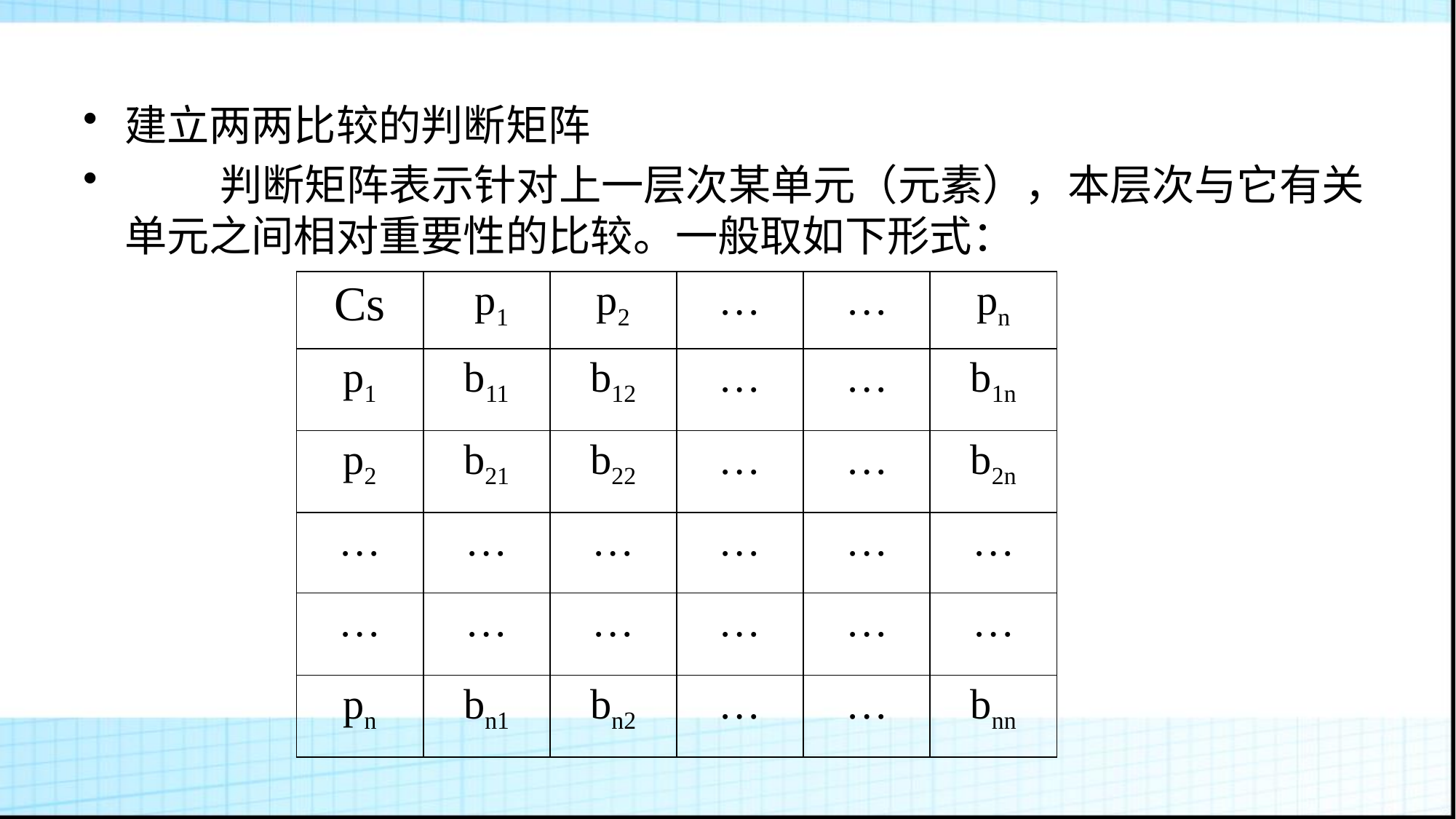

建立两两比较的判断矩阵
         判断矩阵表示针对上一层次某单元（元素），本层次与它有关单元之间相对重要性的比较。一般取如下形式：

| Cs | p1 | p2 | … | … | pn |
| --- | --- | --- | --- | --- | --- |
| p1 | b11 | b12 | … | … | b1n |
| p2 | b21 | b22 | … | … | b2n |
| … | … | … | … | … | … |
| … | … | … | … | … | … |
| pn | bn1 | bn2 | … | … | bnn |